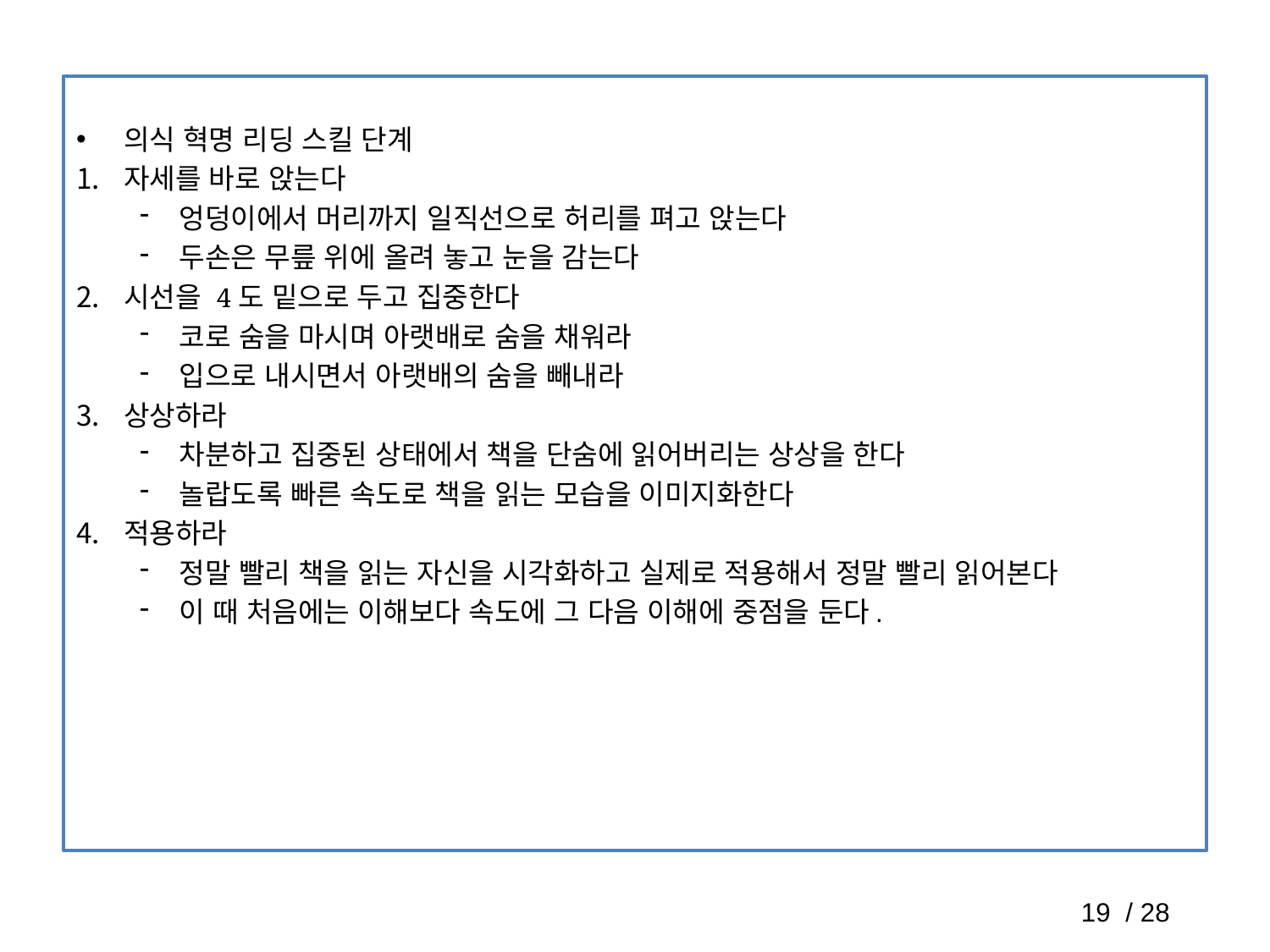

의식 혁명 리딩 스킬 단계
자세를 바로 앉는다
엉덩이에서 머리까지 일직선으로 허리를 펴고 앉는다
두손은 무릎 위에 올려 놓고 눈을 감는다
시선을 4도 밑으로 두고 집중한다
코로 숨을 마시며 아랫배로 숨을 채워라
입으로 내시면서 아랫배의 숨을 빼내라
상상하라
차분하고 집중된 상태에서 책을 단숨에 읽어버리는 상상을 한다
놀랍도록 빠른 속도로 책을 읽는 모습을 이미지화한다
적용하라
정말 빨리 책을 읽는 자신을 시각화하고 실제로 적용해서 정말 빨리 읽어본다
이 때 처음에는 이해보다 속도에 그 다음 이해에 중점을 둔다.
19  / 28